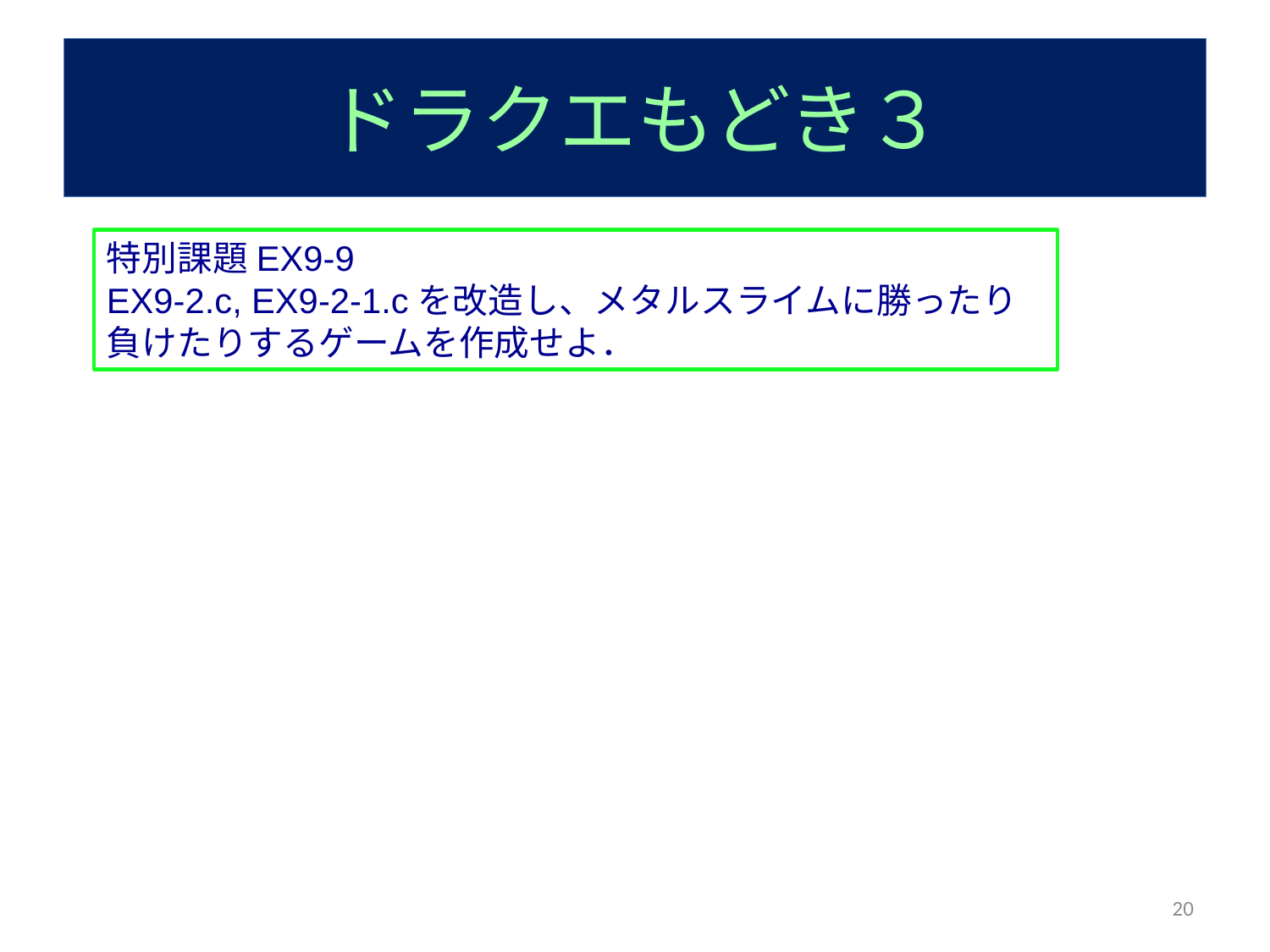

# ドラクエもどき３
特別課題EX9-9
EX9-2.c, EX9-2-1.cを改造し、メタルスライムに勝ったり負けたりするゲームを作成せよ．
20